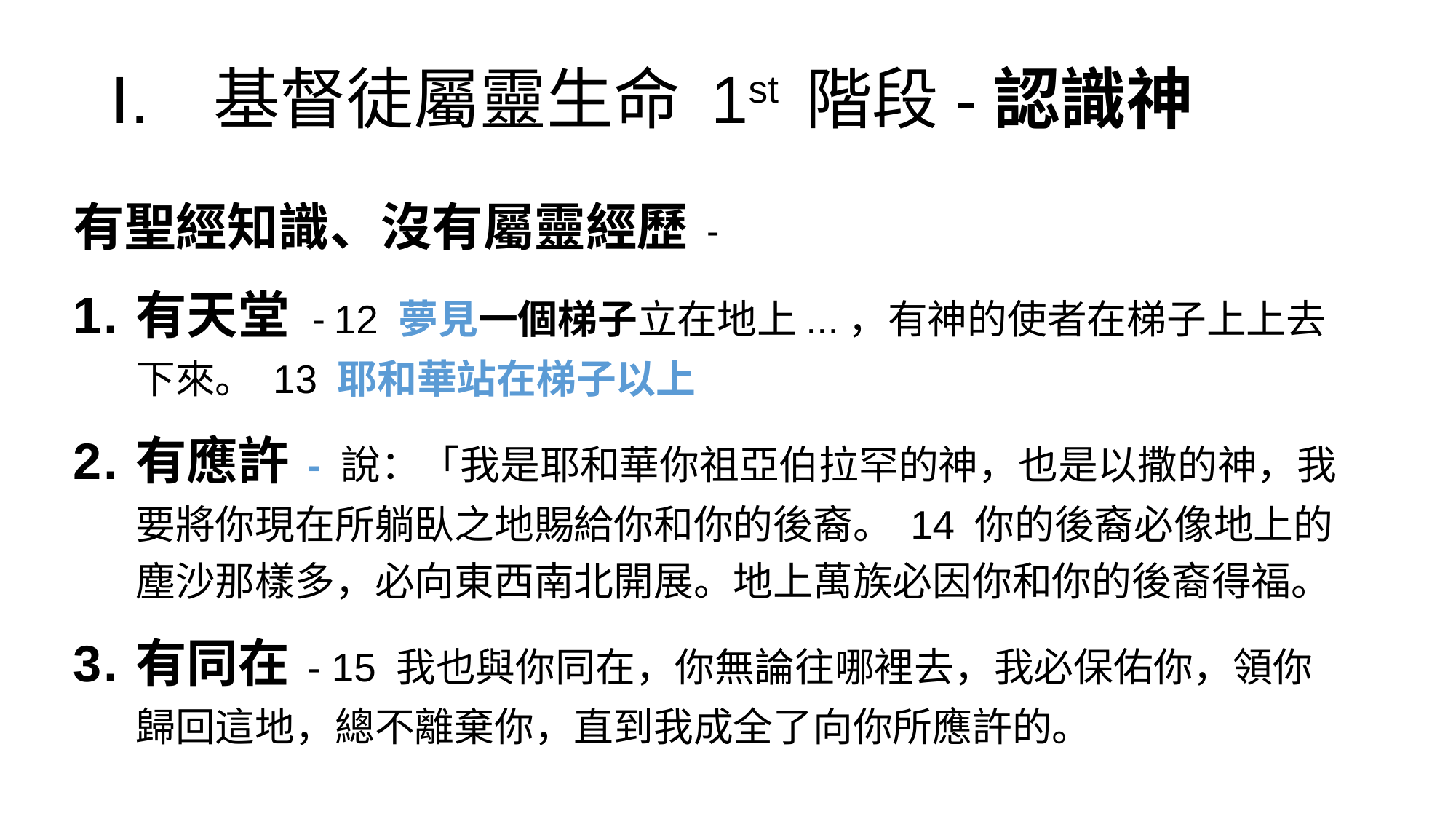

# 基督徒屬靈生命 1st 階段-認識神
有聖經知識、沒有屬靈經歷 -
有天堂 - 12 夢見一個梯子立在地上...，有神的使者在梯子上上去下來。 13 耶和華站在梯子以上
有應許 - 說：「我是耶和華你祖亞伯拉罕的神，也是以撒的神，我要將你現在所躺臥之地賜給你和你的後裔。 14 你的後裔必像地上的塵沙那樣多，必向東西南北開展。地上萬族必因你和你的後裔得福。
有同在 - 15 我也與你同在，你無論往哪裡去，我必保佑你，領你歸回這地，總不離棄你，直到我成全了向你所應許的。